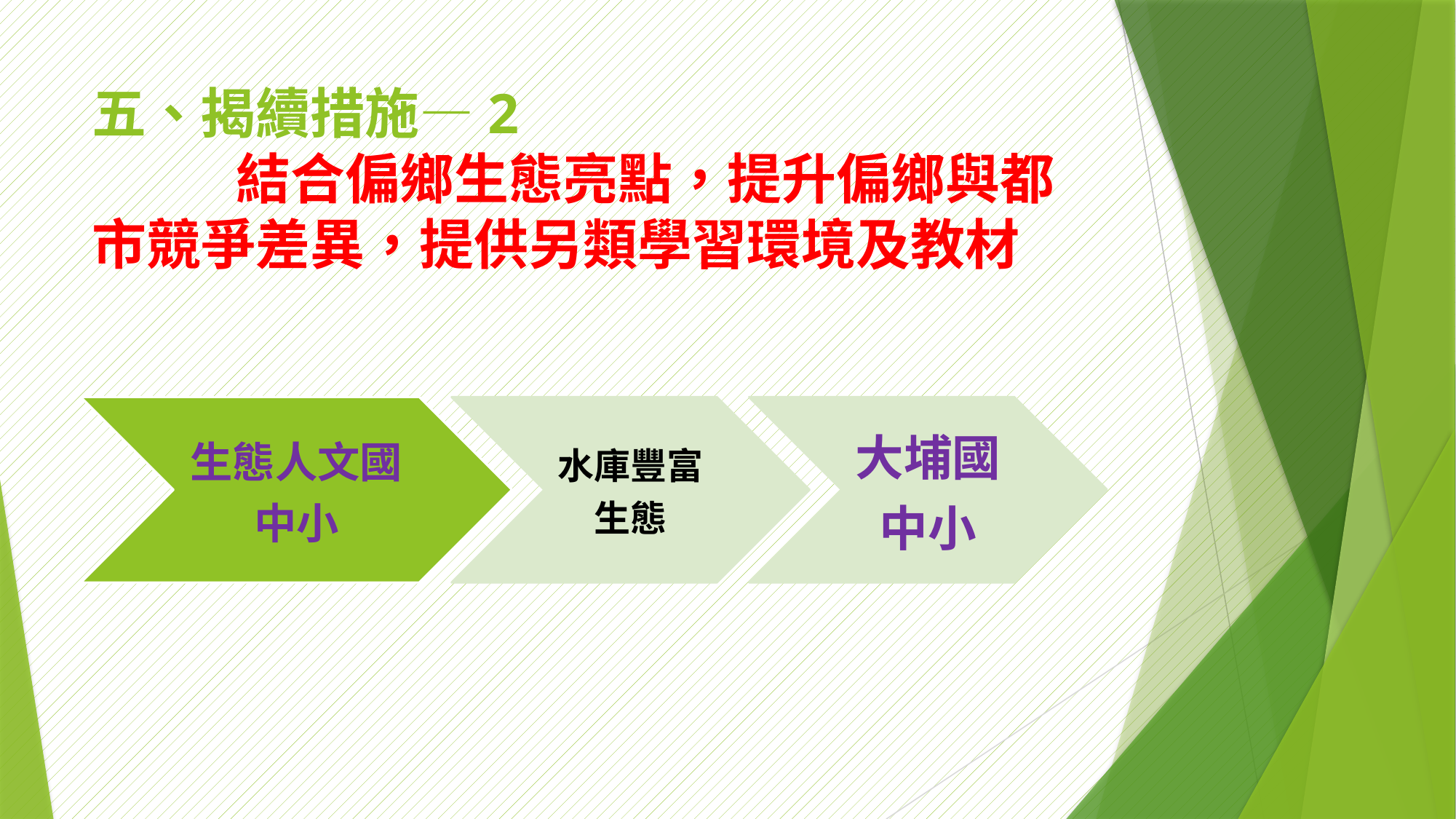

# 五、揭續措施—2 結合偏鄉生態亮點，提升偏鄉與都市競爭差異，提供另類學習環境及教材
生態人文國中小
大埔國中小
水庫豐富生態